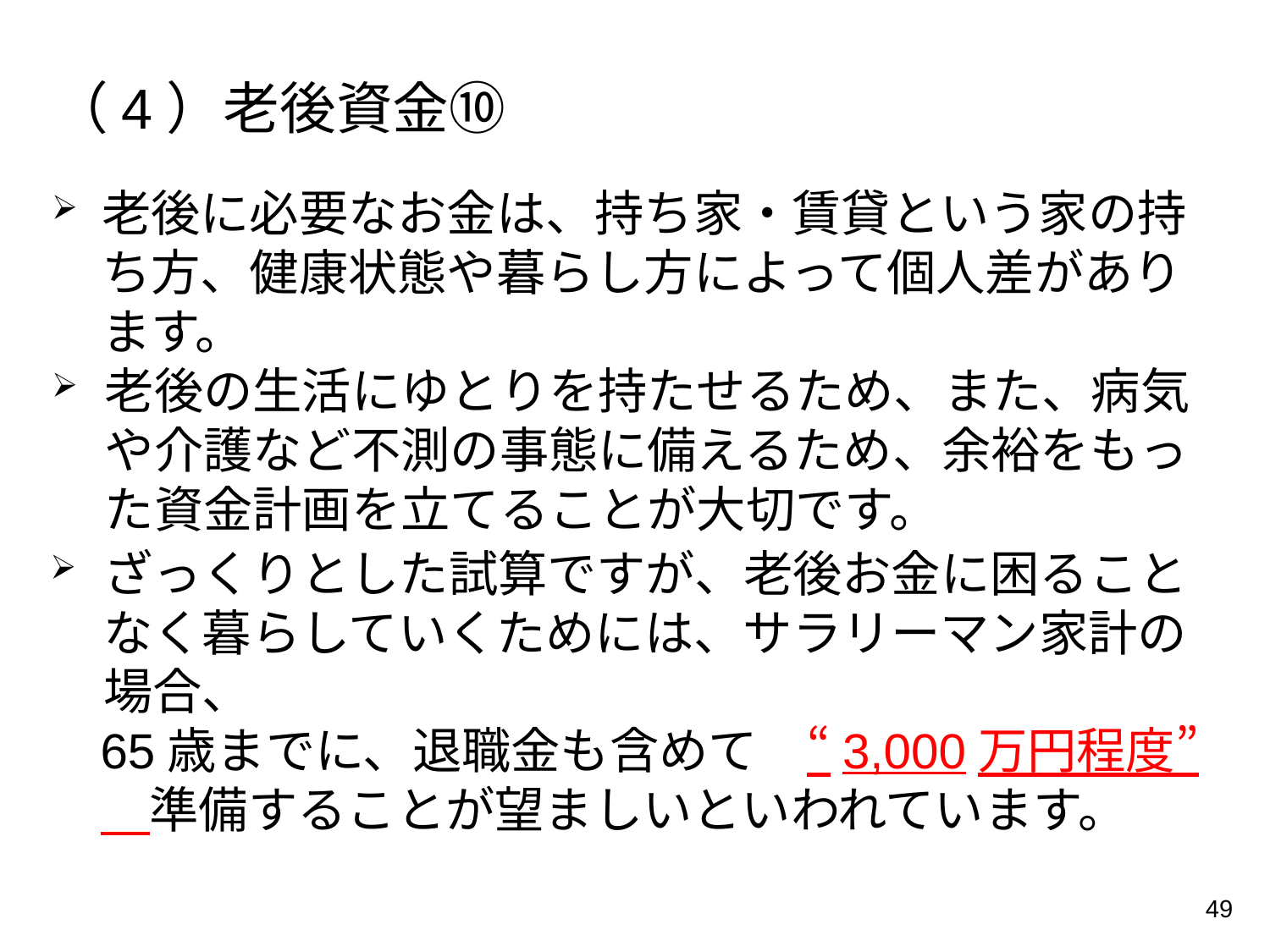

（4）老後資金⑩
老後に必要なお金は、持ち家・賃貸という家の持ち方、健康状態や暮らし方によって個人差があります。
老後の生活にゆとりを持たせるため、また、病気や介護など不測の事態に備えるため、余裕をもった資金計画を立てることが大切です。
ざっくりとした試算ですが、老後お金に困ることなく暮らしていくためには、サラリーマン家計の場合、
65歳までに、退職金も含めて　“3,000万円程度”　準備することが望ましいといわれています。
49